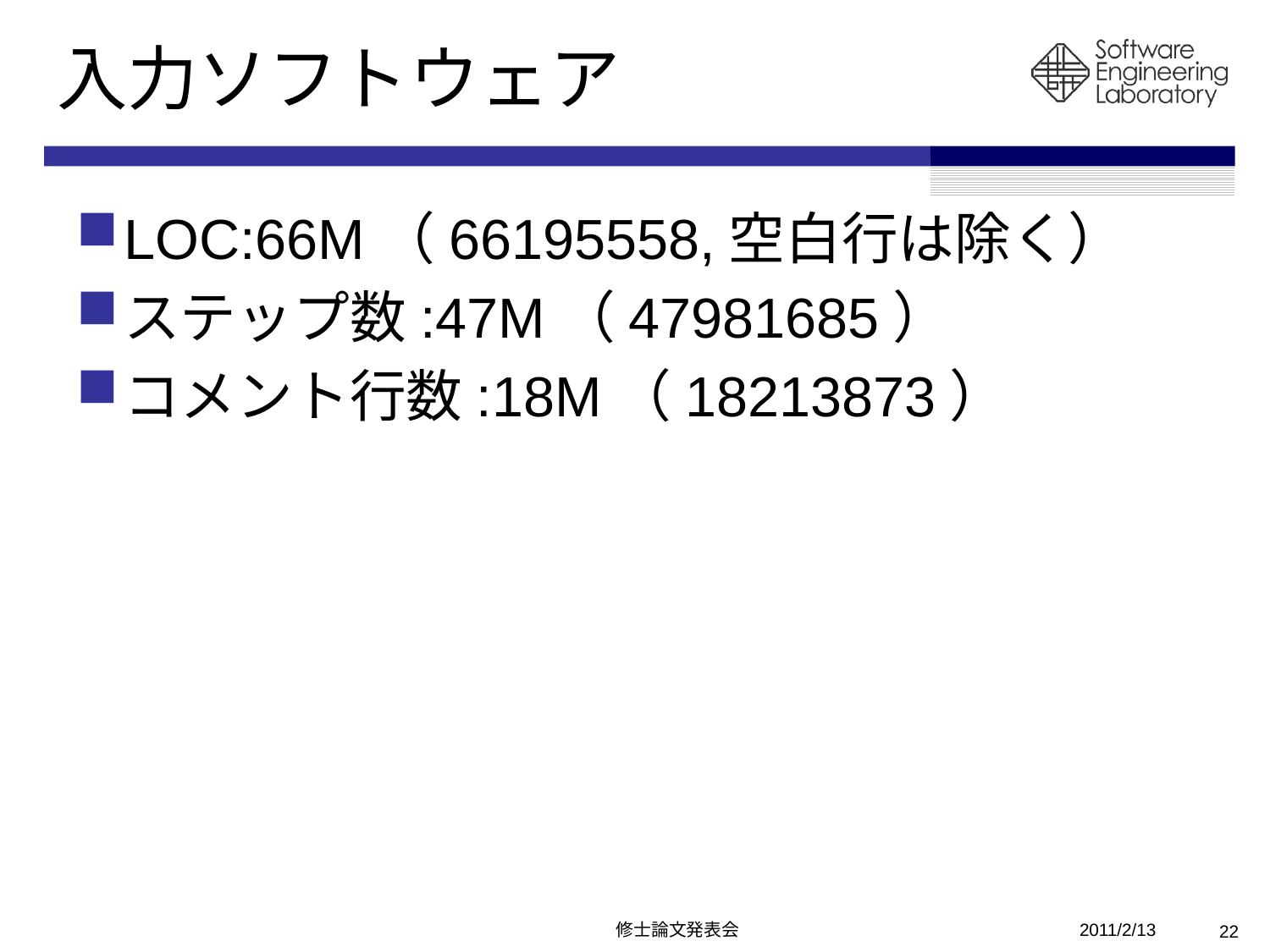

# 入力ソフトウェア
LOC:66M（66195558,空白行は除く）
ステップ数:47M（47981685）
コメント行数:18M（18213873）
修士論文発表会
2011/2/13
22